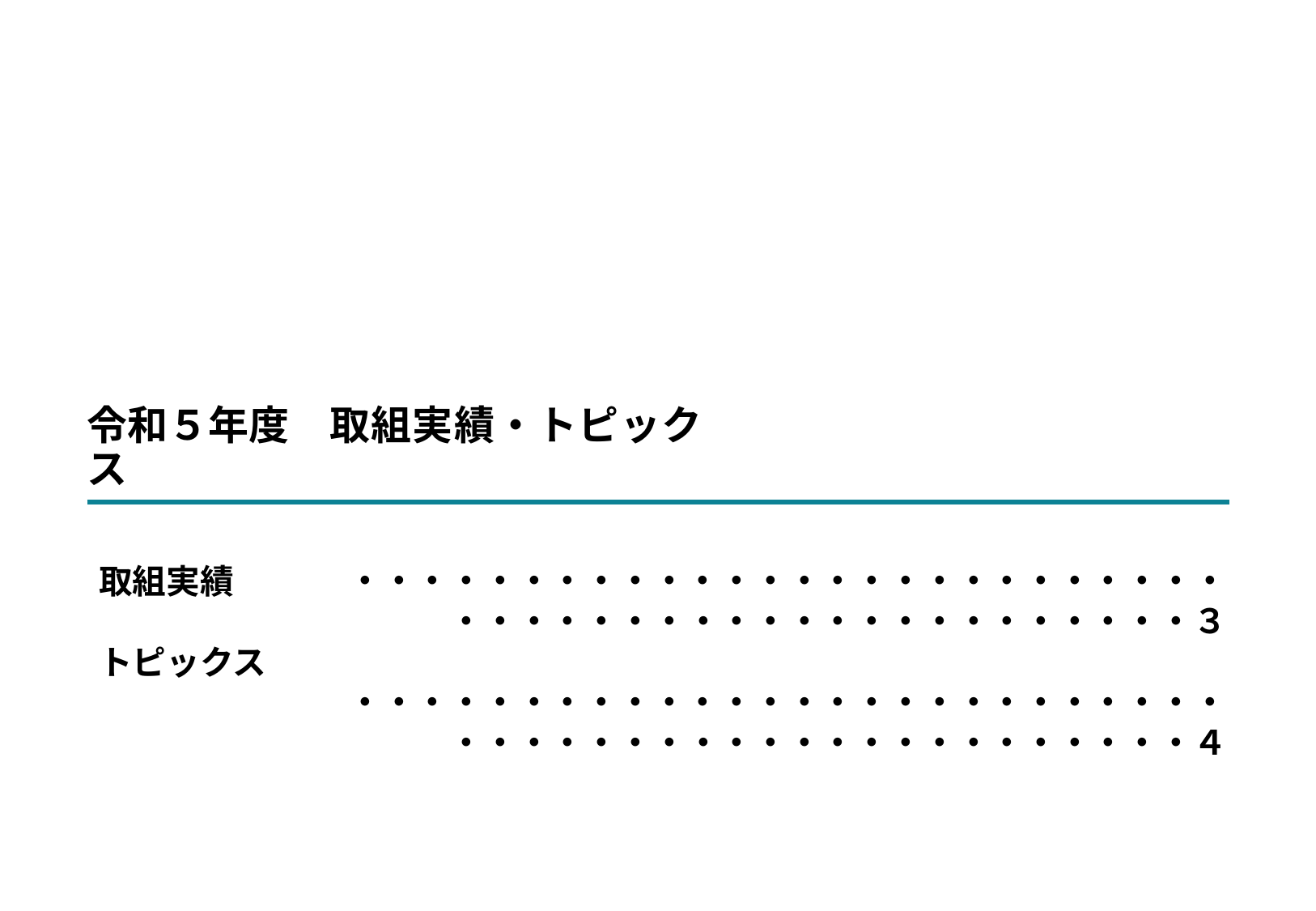

令和５年度　取組実績・トピックス
・・・・・・・・・・・・・・・・・・・・・・・・・・・・・・・・・・・・・・・・・・・・・・・・３

・・・・・・・・・・・・・・・・・・・・・・・・・・・・・・・・・・・・・・・・・・・・・・・・４
取組実績

トピックス